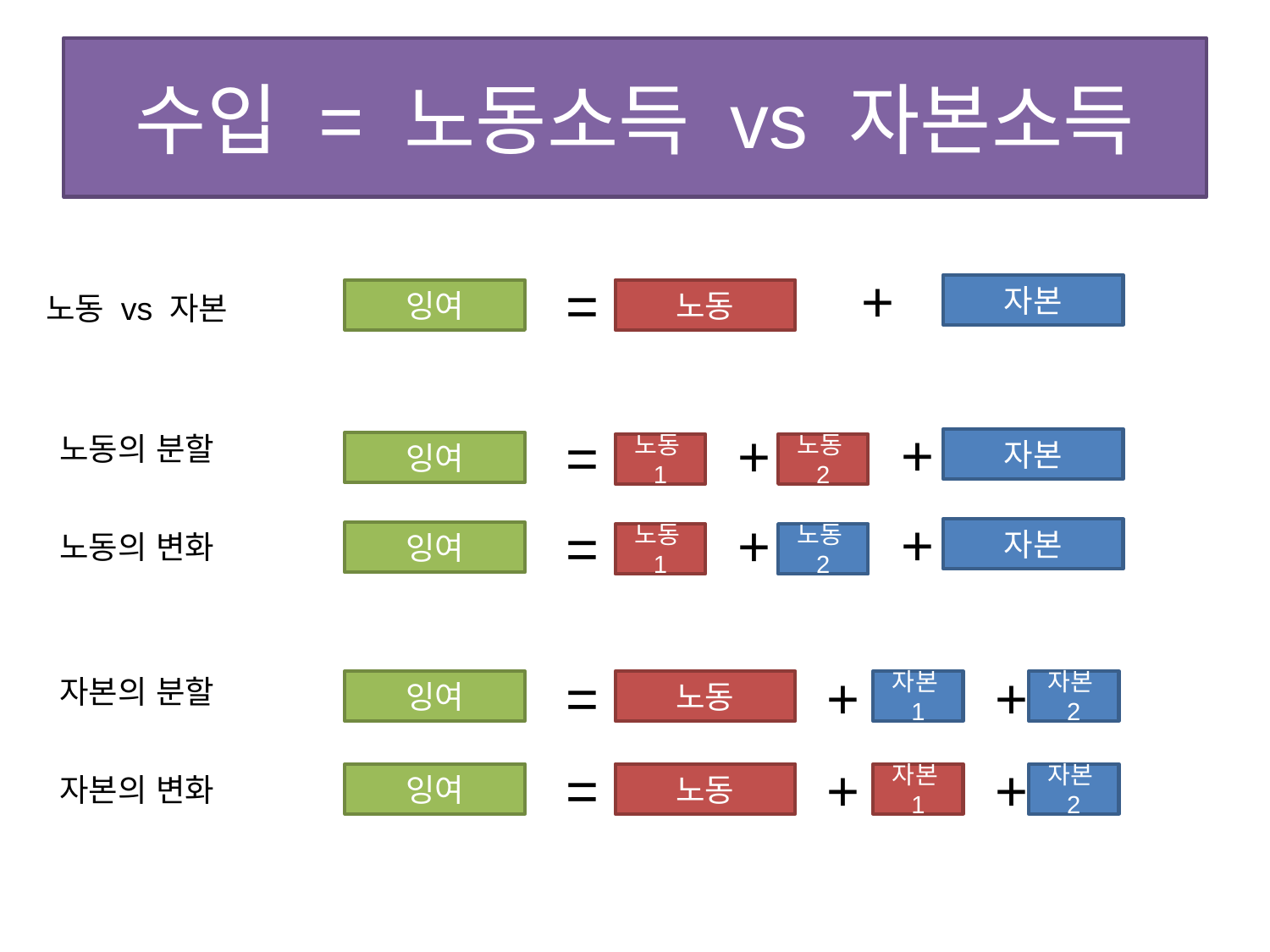

# 수입 = 노동소득 vs 자본소득
+
자본
=
잉여
노동
노동 vs 자본
노동의 분할
+
+
자본
=
잉여
노동1
노동2
+
+
자본
노동의 변화
=
잉여
노동1
노동2
자본의 분할
잉여
=
노동
+
자본1
+
자본2
자본의 변화
잉여
=
노동
+
자본1
+
자본2